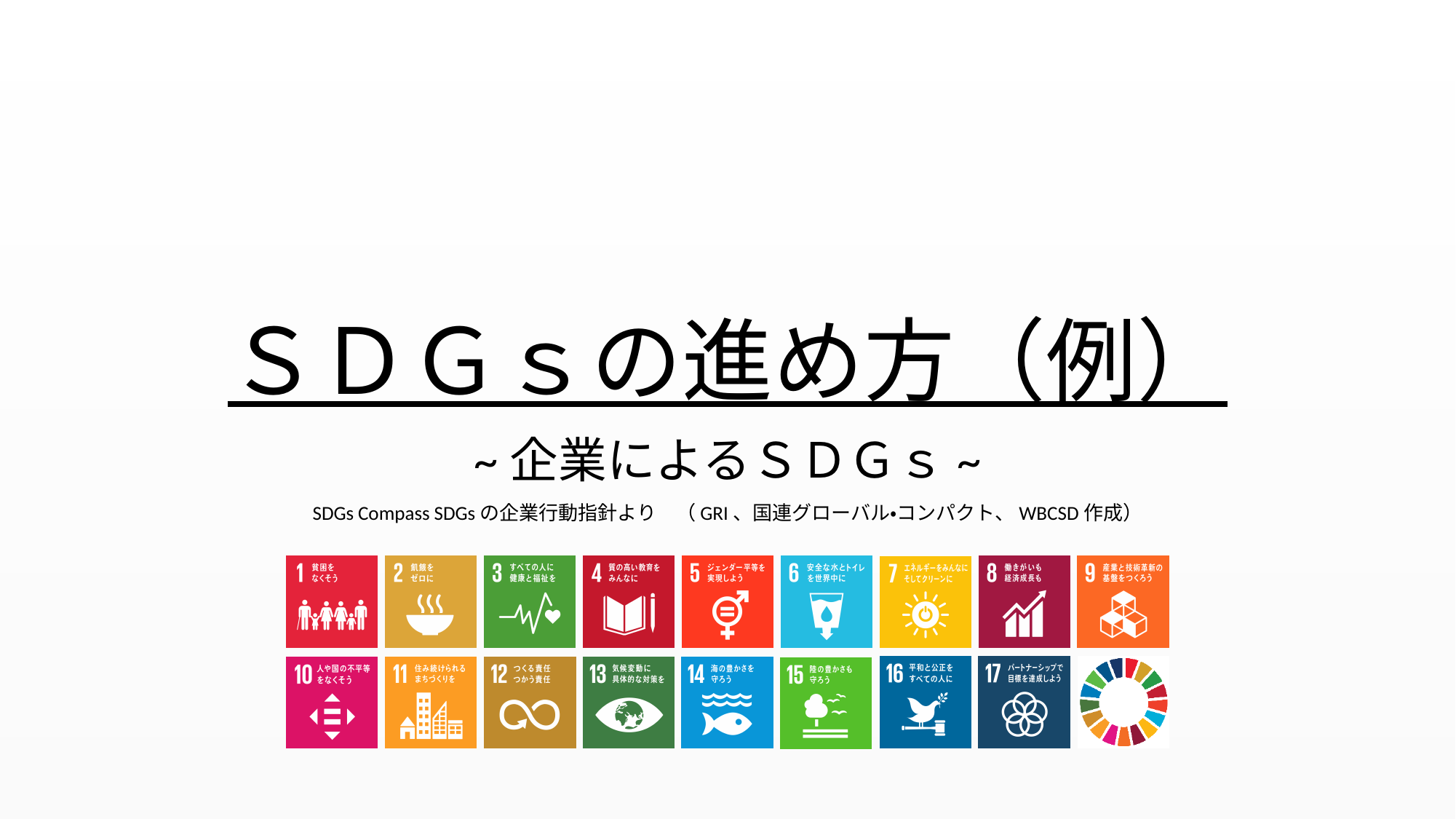

# ＳＤＧｓの進め方（例）
~企業によるＳＤＧｓ~
SDGs Compass SDGsの企業行動指針より　（GRI、国連グローバル・コンパクト、WBCSD作成）